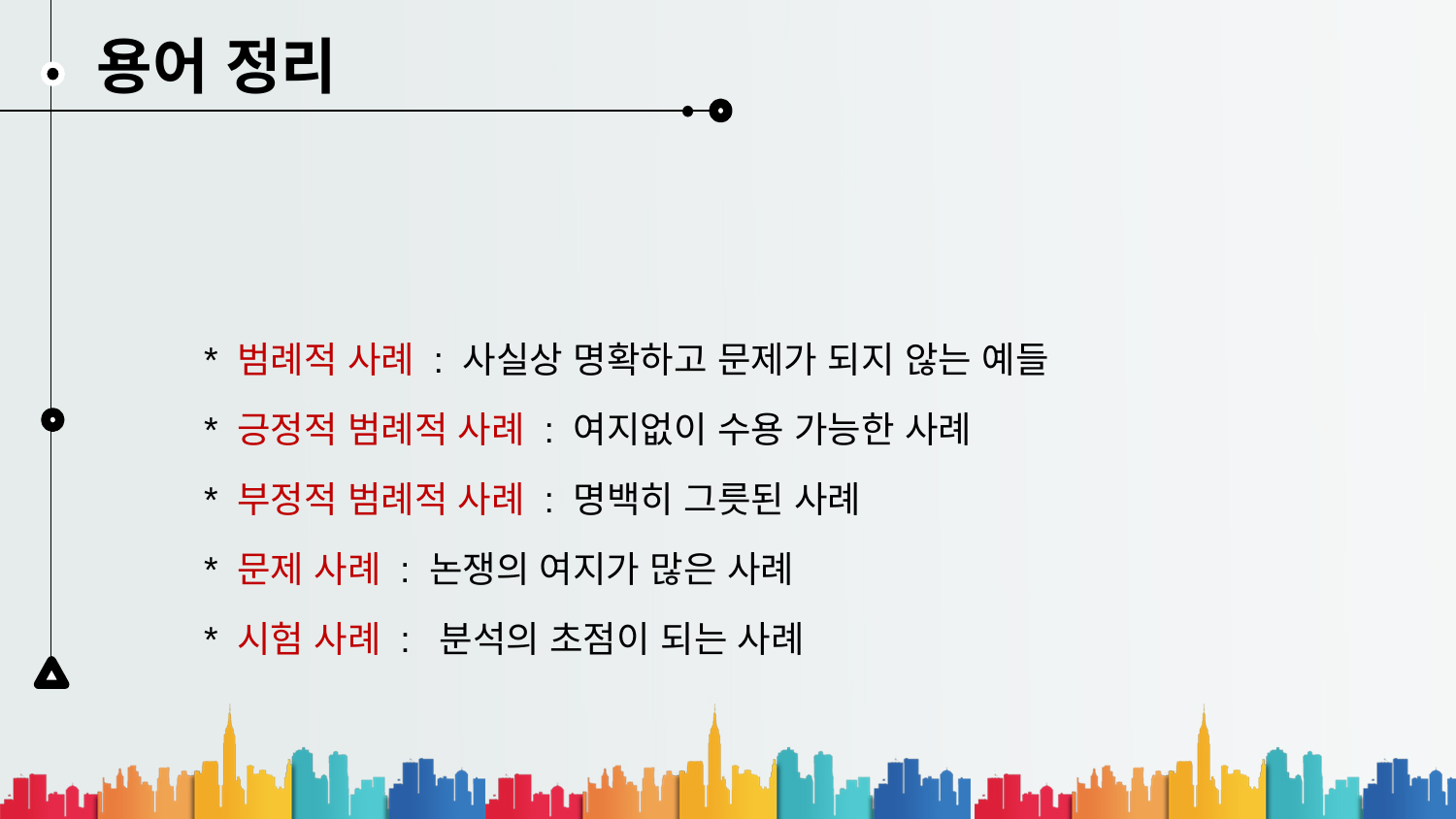

용어 정리
* 범례적 사례 : 사실상 명확하고 문제가 되지 않는 예들
* 긍정적 범례적 사례 : 여지없이 수용 가능한 사례
* 부정적 범례적 사례 : 명백히 그릇된 사례
* 문제 사례 : 논쟁의 여지가 많은 사례
* 시험 사례 :  분석의 초점이 되는 사례